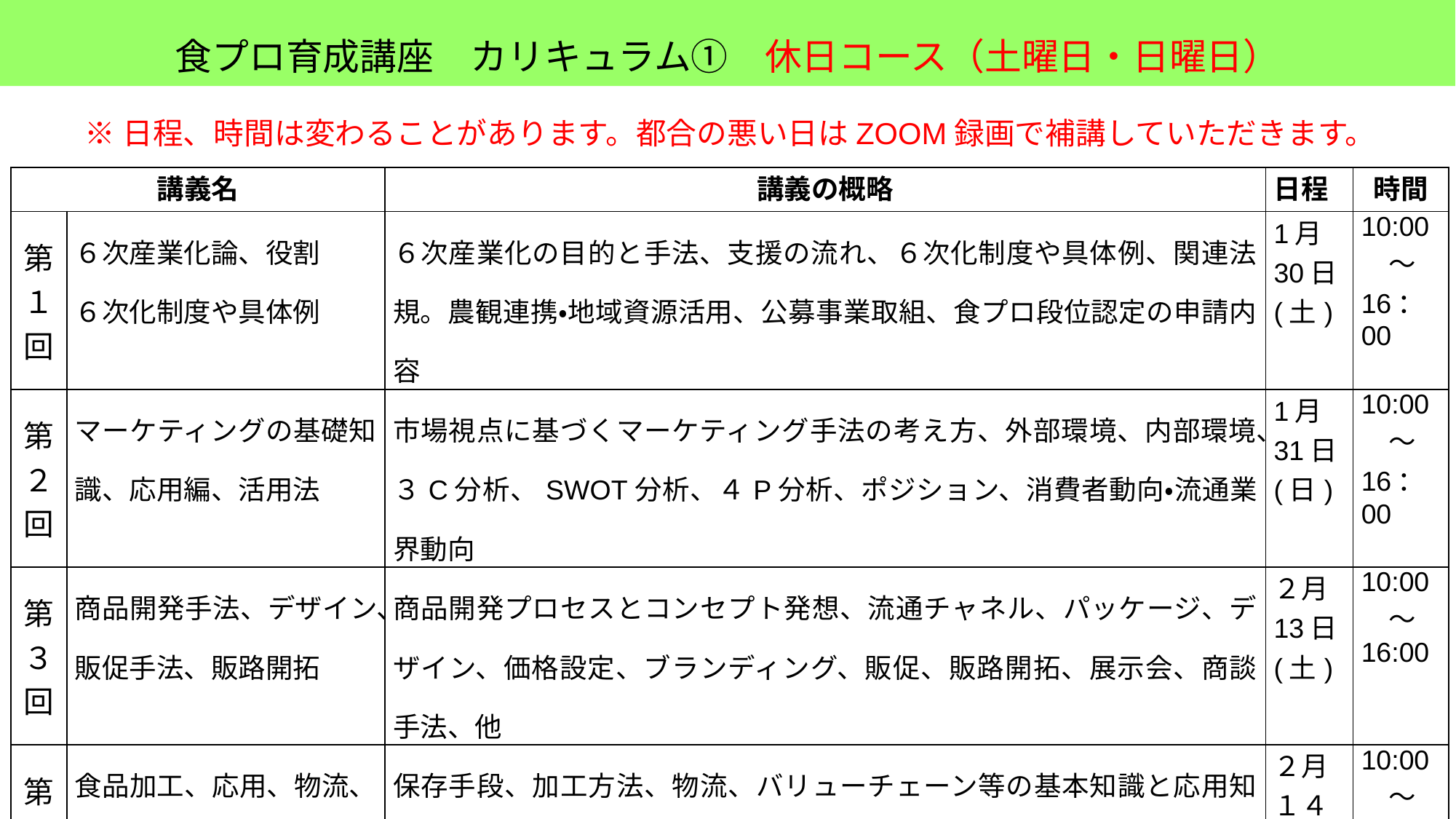

食プロ育成講座　カリキュラム①　休日コース（土曜日・日曜日）
※日程、時間は変わることがあります。都合の悪い日はZOOM録画で補講していただきます。
| 講義名 |  | 講義の概略 | 日程 | 時間 |
| --- | --- | --- | --- | --- |
| 第１回 | ６次産業化論、役割 ６次化制度や具体例 | ６次産業化の目的と手法、支援の流れ、６次化制度や具体例、関連法規。農観連携・地域資源活用、公募事業取組、食プロ段位認定の申請内容 | 1月 30日 (土) | 10:00 　～ 16：00 |
| 第２回 | マーケティングの基礎知識、応用編、活用法 | 市場視点に基づくマーケティング手法の考え方、外部環境、内部環境、３C分析、SWOT分析、４P分析、ポジション、消費者動向・流通業界動向 | 1月 31日 (日) | 10:00 　～ 16：00 |
| 第３回 | 商品開発手法、デザイン、販促手法、販路開拓 | 商品開発プロセスとコンセプト発想、流通チャネル、パッケージ、デザイン、価格設定、ブランディング、販促、販路開拓、展示会、商談手法、他 | ２月 13日 (土) | 10:00 　～ 16:00 |
| 第４回 | 食品加工、応用、物流、食品衛生、表示、法規 | 保存手段、加工方法、物流、バリューチェーン等の基本知識と応用知識。食品衛生、商品表示、食品法規、GAP、HACCPなどの仕組み、手法、 | ２月 １４日 (日) | 10:00 　～ 16：00 |
| 第５回 | コｰディネｰト､リｰダシップ、コミュニケｰション | 食の６次産業化を支援する立場として、必要な対人スキルとコミュニケーション手法などのリーダーシップ、ファシリテーションを学ぶ。 | ２月 ２７日 (土) | 10:00 　～ 16：00 |